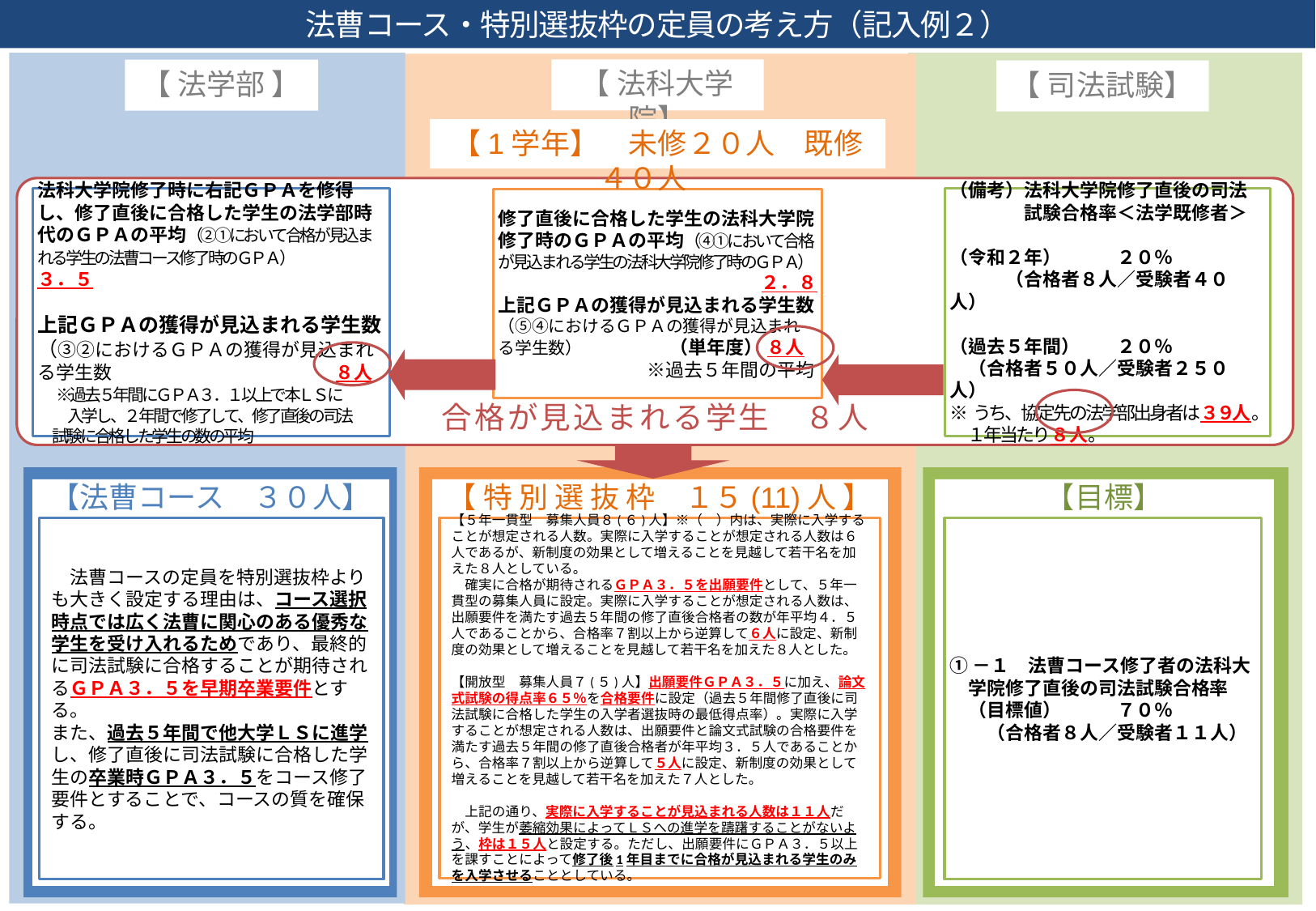

法曹コース・特別選抜枠の定員の考え方（記入例２）

【 法科大学院】
【 法学部 】
【 司法試験】
【1学年】　未修２０人　既修４０人
合格が見込まれる学生　８人
法科大学院修了時に右記ＧＰＡを修得し、修了直後に合格した学生の法学部時代のＧＰＡの平均（②①において合格が見込まれる学生の法曹コース修了時のＧＰＡ） 　　　　３．５

上記ＧＰＡの獲得が見込まれる学生数（③②におけるＧＰＡの獲得が見込まれる学生数　　　　　　　　　　　　８人
　※過去５年間にＧＰＡ３．１以上で本ＬＳに
　　 入学し、２年間で修了して、修了直後の司法
      試験に合格した学生の数の平均
（備考）法科大学院修了直後の司法
　　　　試験合格率＜法学既修者＞

（令和２年）　　　２０％
　　　（合格者８人／受験者４０人）

（過去５年間）　　２０％
　（合格者５０人／受験者２５０人）
※うち、協定先の法学部出身者は３９人。
　 １年当たり８人。
修了直後に合格した学生の法科大学院修了時のＧＰＡの平均（④①において合格が見込まれる学生の法科大学院修了時のＧＰＡ）
　２．８
上記ＧＰＡの獲得が見込まれる学生数（⑤④におけるＧＰＡの獲得が見込まれる学生数） 　　　　　（単年度） ８人
　　　　　　　　※過去５年間の平均

【法曹コース　３０人】
【 特 別 選 抜 枠　１５(11)人 】
【目標】
【５年一貫型　募集人員８(６)人】※（　）内は、実際に入学することが想定される人数。実際に入学することが想定される人数は６人であるが、新制度の効果として増えることを見越して若干名を加えた８人としている。
　確実に合格が期待されるＧＰＡ３．５を出願要件として、５年一貫型の募集人員に設定。実際に入学することが想定される人数は、出願要件を満たす過去５年間の修了直後合格者の数が年平均４．５人であることから、合格率７割以上から逆算して６人に設定、新制度の効果として増えることを見越して若干名を加えた８人とした。

【開放型　募集人員７(５)人】出願要件ＧＰＡ３．５に加え、論文式試験の得点率６５％を合格要件に設定（過去５年間修了直後に司法試験に合格した学生の入学者選抜時の最低得点率）。実際に入学することが想定される人数は、出願要件と論文式試験の合格要件を満たす過去５年間の修了直後合格者が年平均３．５人であることから、合格率７割以上から逆算して５人に設定、新制度の効果として増えることを見越して若干名を加えた７人とした。

　上記の通り、実際に入学することが見込まれる人数は１１人だが、学生が萎縮効果によってＬＳへの進学を躊躇することがないよう、枠は１５人と設定する。ただし、出願要件にＧＰＡ３．５以上を課すことによって修了後1年目までに合格が見込まれる学生のみを入学させることとしている。
①－１　法曹コース修了者の法科大
　学院修了直後の司法試験合格率
　（目標値）　　　７０％
　　（合格者８人／受験者１１人）
　法曹コースの定員を特別選抜枠よりも大きく設定する理由は、コース選択時点では広く法曹に関心のある優秀な学生を受け入れるためであり、最終的に司法試験に合格することが期待されるＧＰＡ３．５を早期卒業要件とする。
また、過去５年間で他大学ＬＳに進学し、修了直後に司法試験に合格した学生の卒業時ＧＰＡ３．５をコース修了要件とすることで、コースの質を確保する。